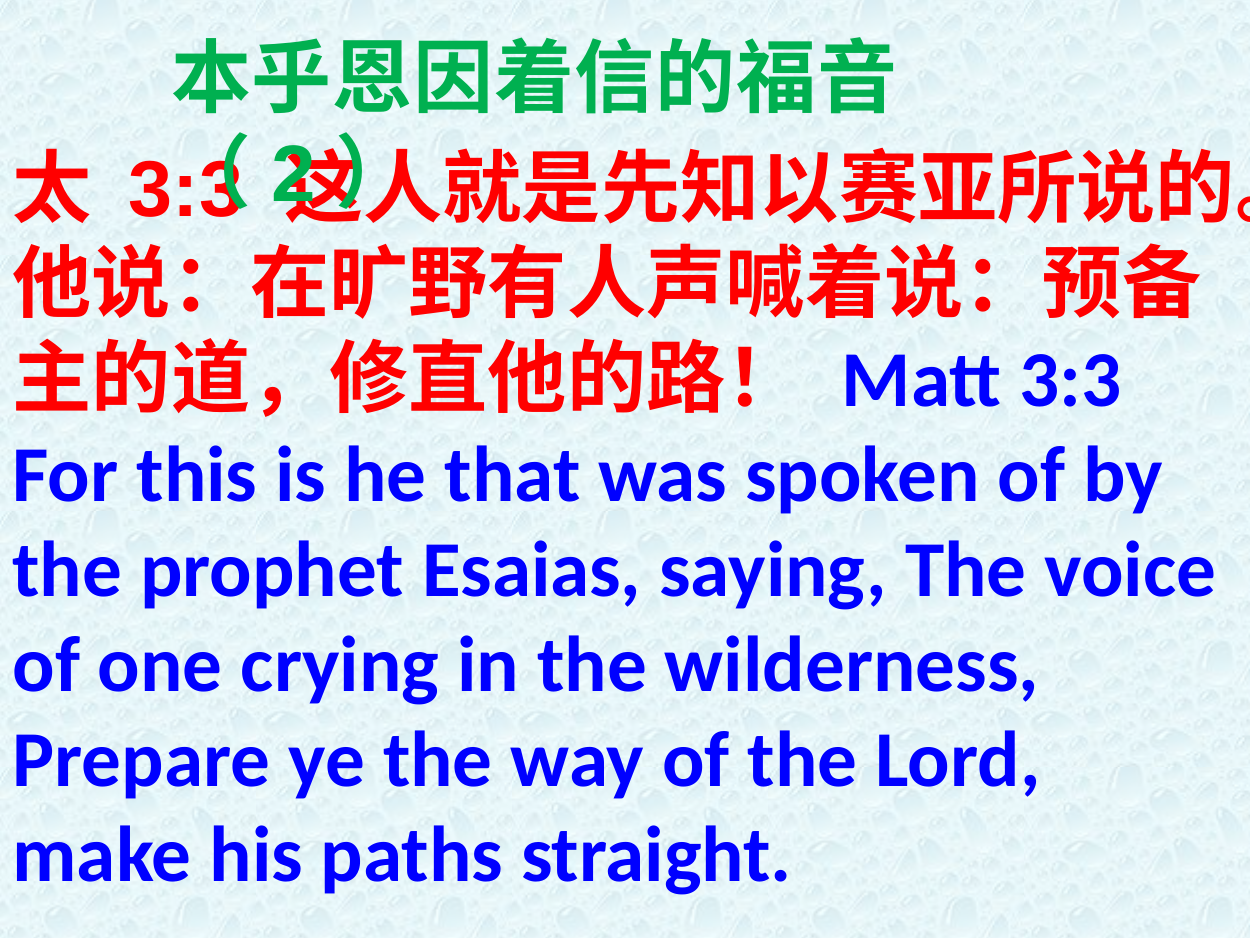

本乎恩因着信的福音（2）
太 3:3 这人就是先知以赛亚所说的。他说：在旷野有人声喊着说：预备主的道，修直他的路！ Matt 3:3  For this is he that was spoken of by the prophet Esaias, saying, The voice of one crying in the wilderness, Prepare ye the way of the Lord, make his paths straight.